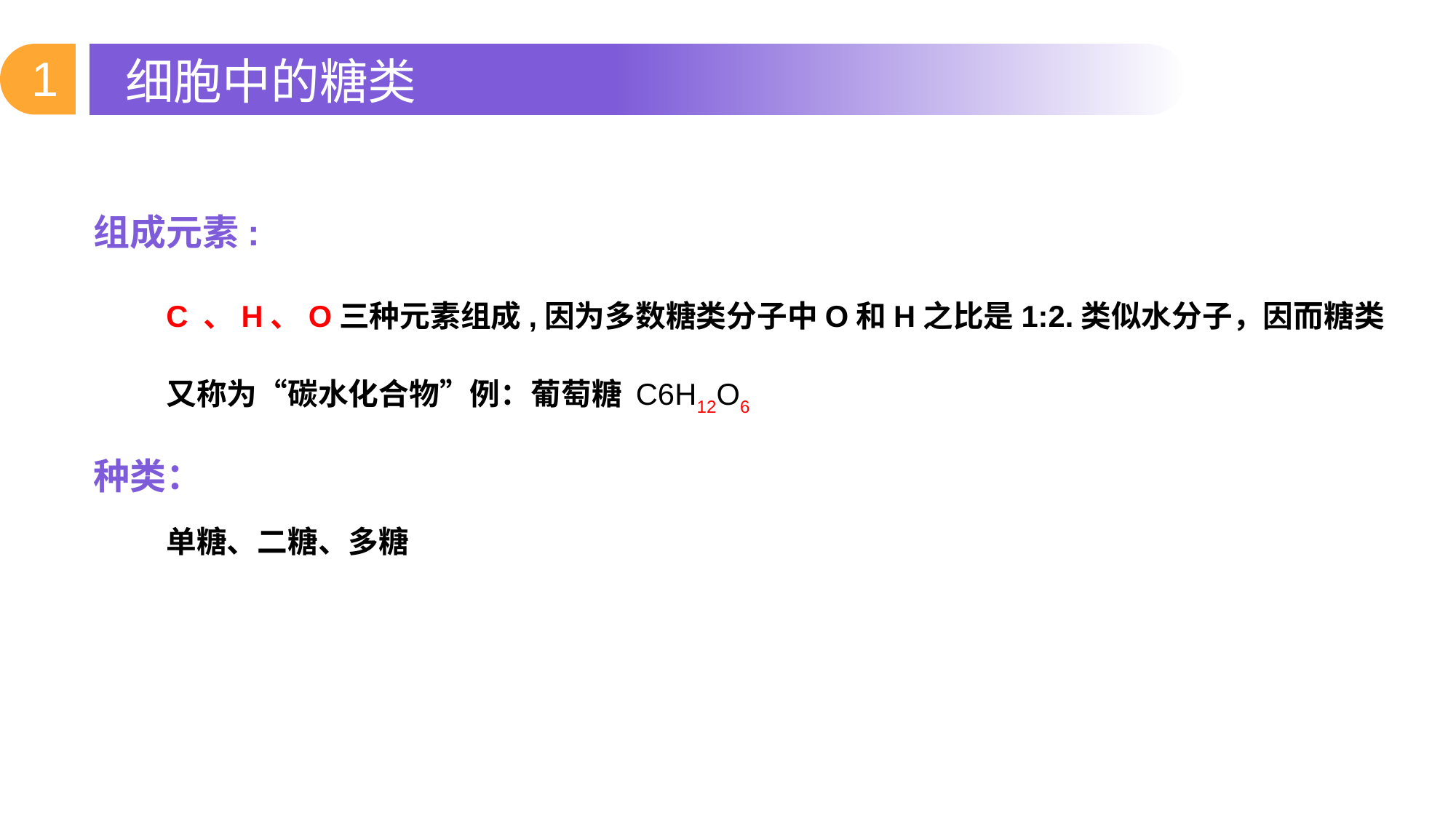

1
细胞中的糖类
组成元素:
C 、H、O三种元素组成,因为多数糖类分子中O和H之比是1:2.类似水分子，因而糖类又称为“碳水化合物”例：葡萄糖 C6H12O6
种类：
单糖、二糖、多糖